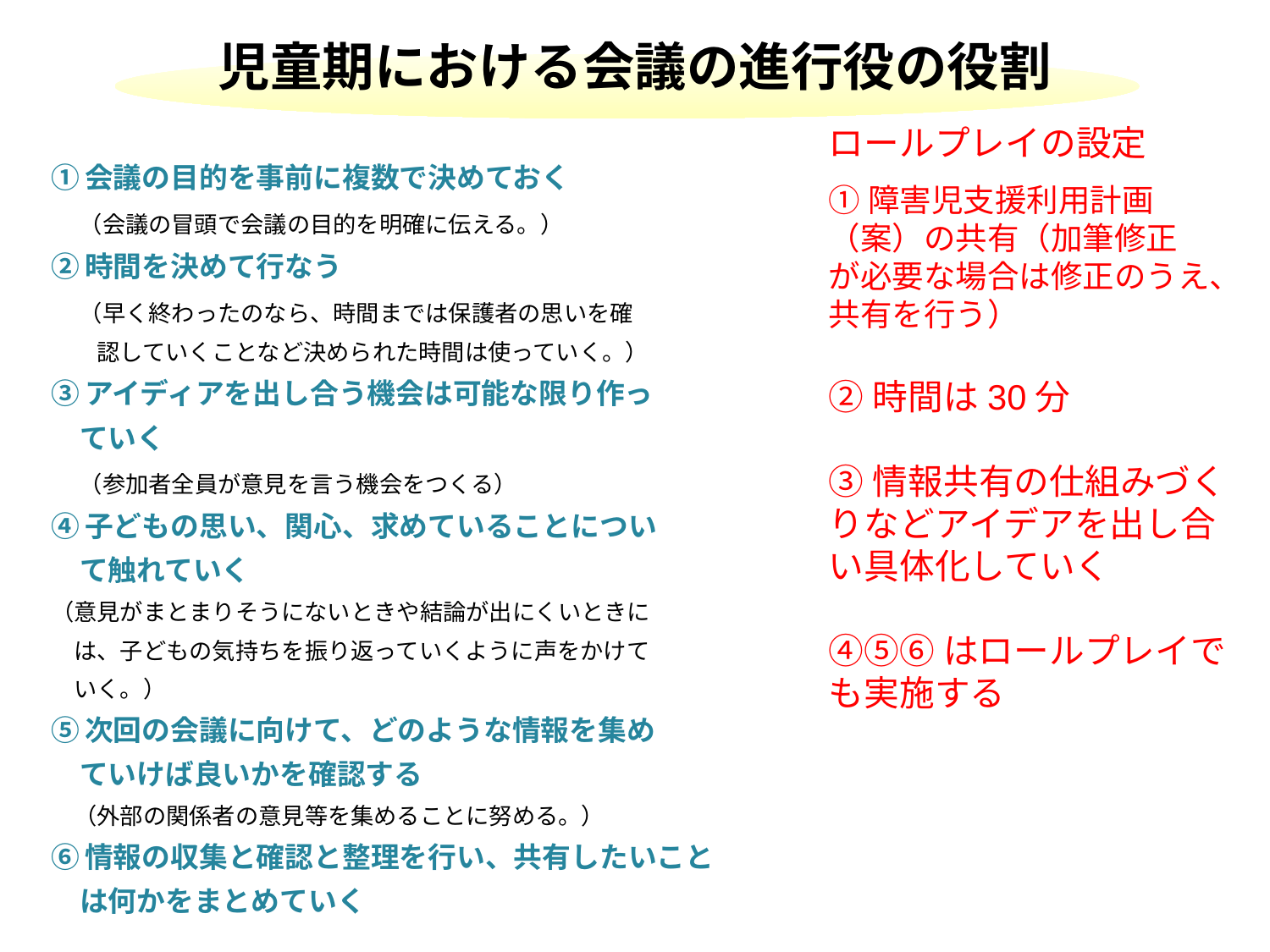

児童期における会議の進行役の役割

ロールプレイの設定

①障害児支援利用計画（案）の共有（加筆修正
が必要な場合は修正のうえ、共有を行う）

②時間は30分

③情報共有の仕組みづくりなどアイデアを出し合い具体化していく

④⑤⑥はロールプレイでも実施する

①会議の目的を事前に複数で決めておく
　（会議の冒頭で会議の目的を明確に伝える。）
②時間を決めて行なう
　（早く終わったのなら、時間までは保護者の思いを確
　　認していくことなど決められた時間は使っていく。）
③アイディアを出し合う機会は可能な限り作っ
　ていく
　（参加者全員が意見を言う機会をつくる）
④子どもの思い、関心、求めていることについ
　て触れていく
（意見がまとまりそうにないときや結論が出にくいときに
　は、子どもの気持ちを振り返っていくように声をかけて
　いく。）
⑤次回の会議に向けて、どのような情報を集め
　ていけば良いかを確認する
　（外部の関係者の意見等を集めることに努める。）
⑥情報の収集と確認と整理を行い、共有したいこと
　は何かをまとめていく